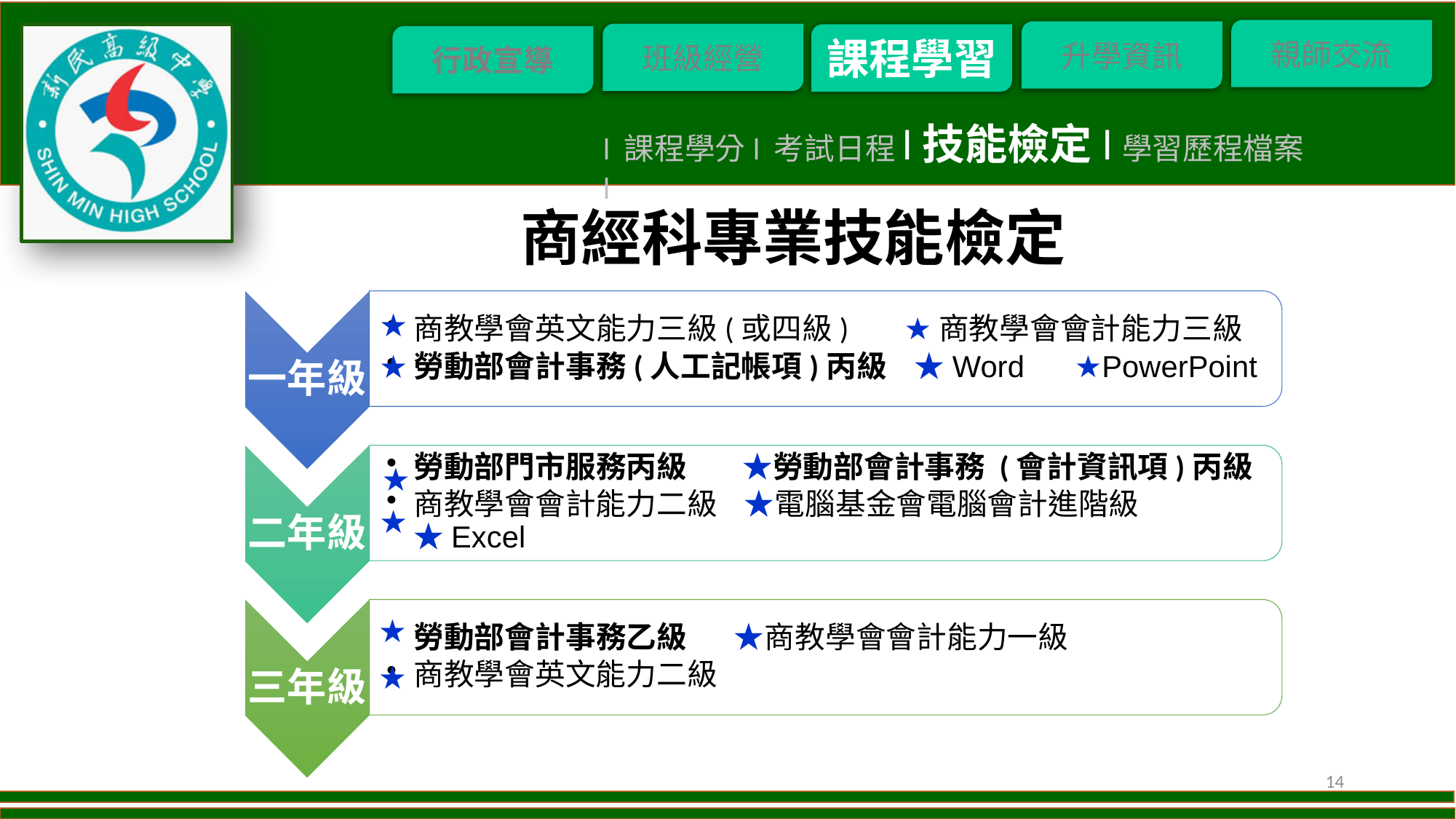

l 課程學分l 考試日程l技能檢定l學習歷程檔案l
商經科專業技能檢定
一年級
商教學會英文能力三級(或四級)        ★商教學會會計能力三級
勞動部會計事務(人工記帳項)丙級    ★Word      ★PowerPoint
二年級
勞動部門市服務丙級        ★勞動部會計事務 (會計資訊項)丙級
商教學會會計能力二級    ★電腦基金會電腦會計進階級    ★Excel
三年級
勞動部會計事務乙級       ★商教學會會計能力一級
商教學會英文能力二級
★
★
★
★
★
★
14